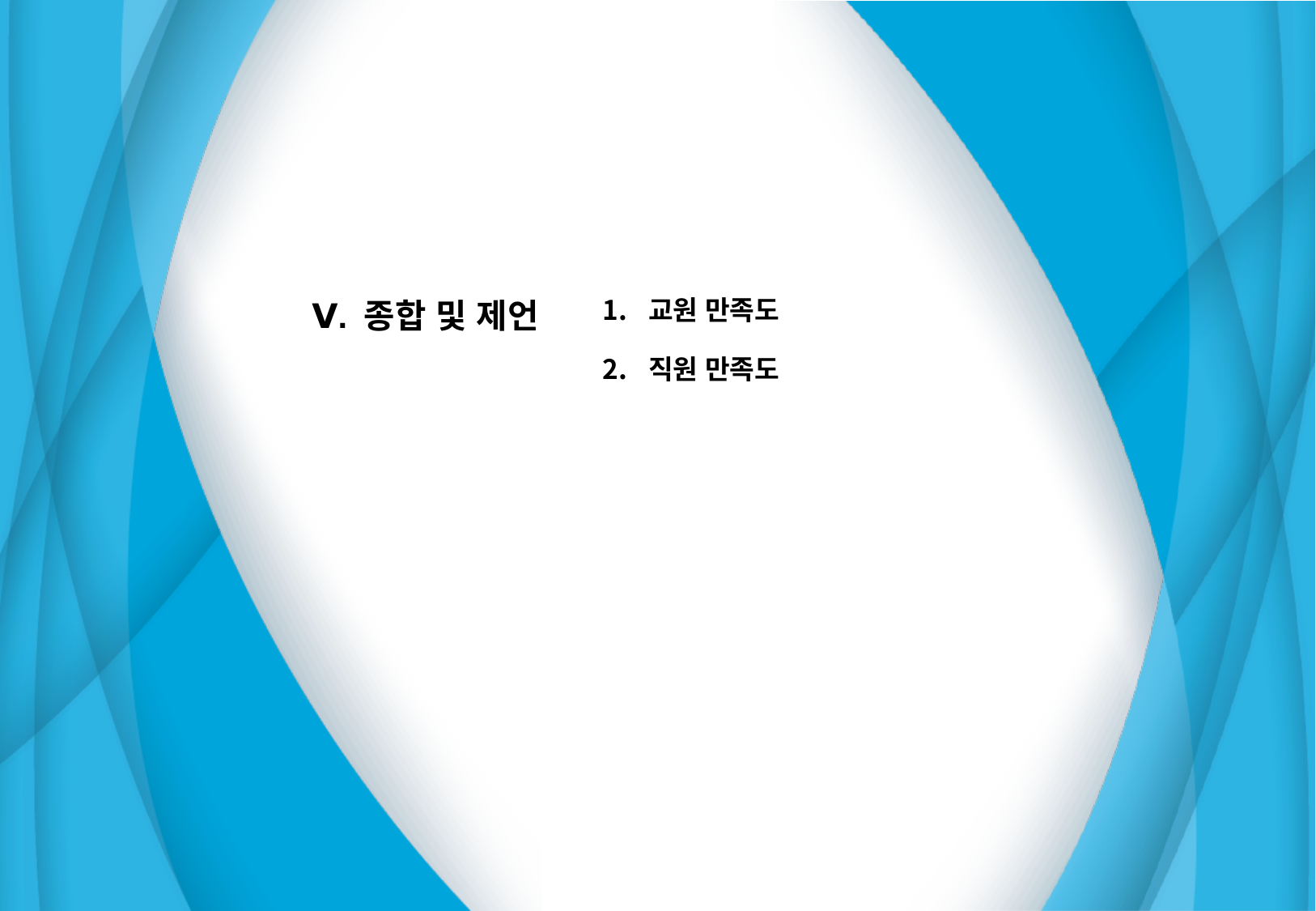

| Ⅴ. 종합 및 제언 | 교원 만족도 직원 만족도 |
| --- | --- |